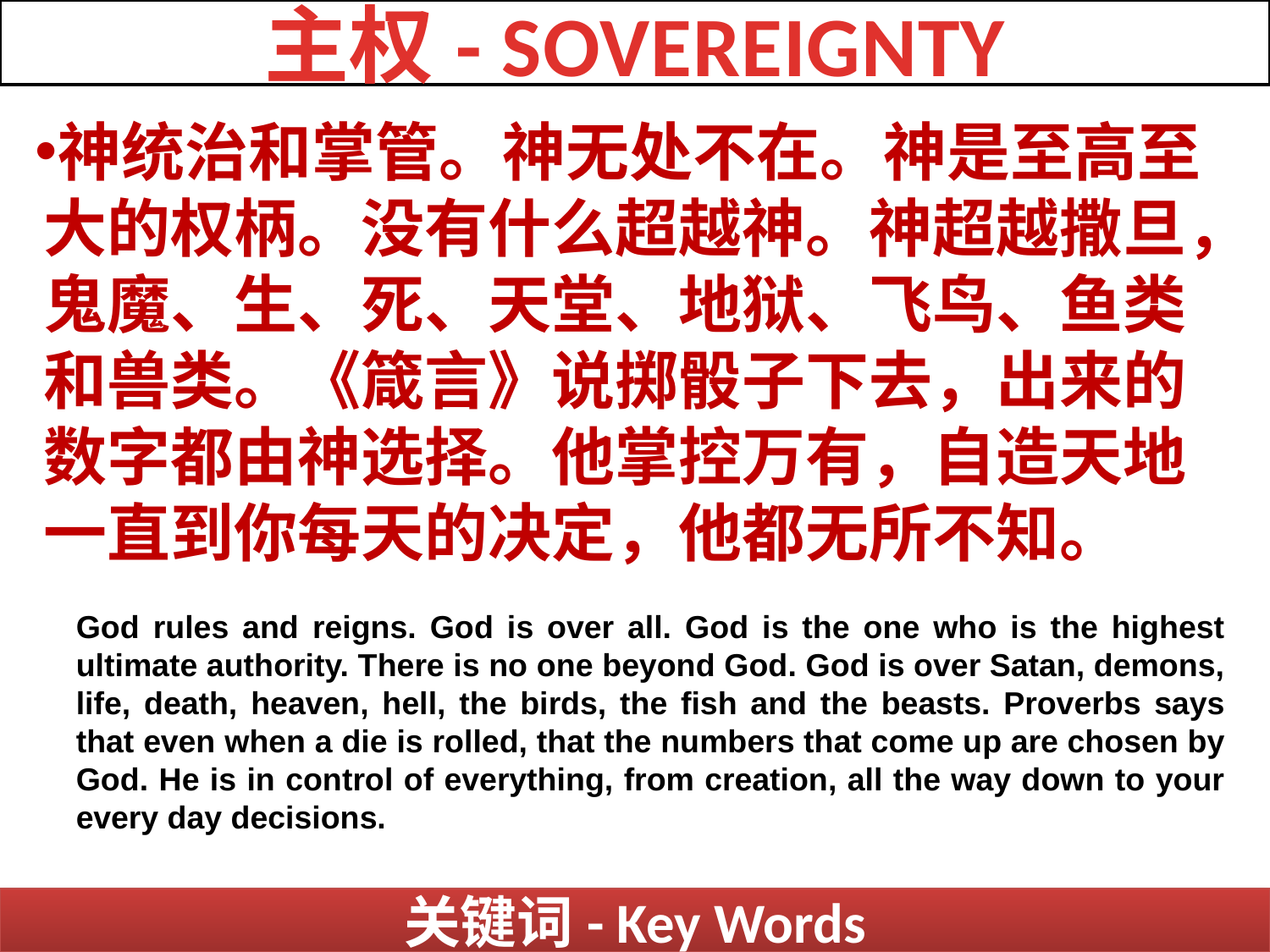

主权- SOVEREIGNTY
神统治和掌管。神无处不在。神是至高至大的权柄。没有什么超越神。神超越撒旦，鬼魔、生、死、天堂、地狱、飞鸟、鱼类和兽类。《箴言》说掷骰子下去，出来的数字都由神选择。他掌控万有，自造天地一直到你每天的决定，他都无所不知。

God rules and reigns. God is over all. God is the one who is the highest ultimate authority. There is no one beyond God. God is over Satan, demons, life, death, heaven, hell, the birds, the fish and the beasts. Proverbs says that even when a die is rolled, that the numbers that come up are chosen by God. He is in control of everything, from creation, all the way down to your every day decisions.
关键词- Key Words